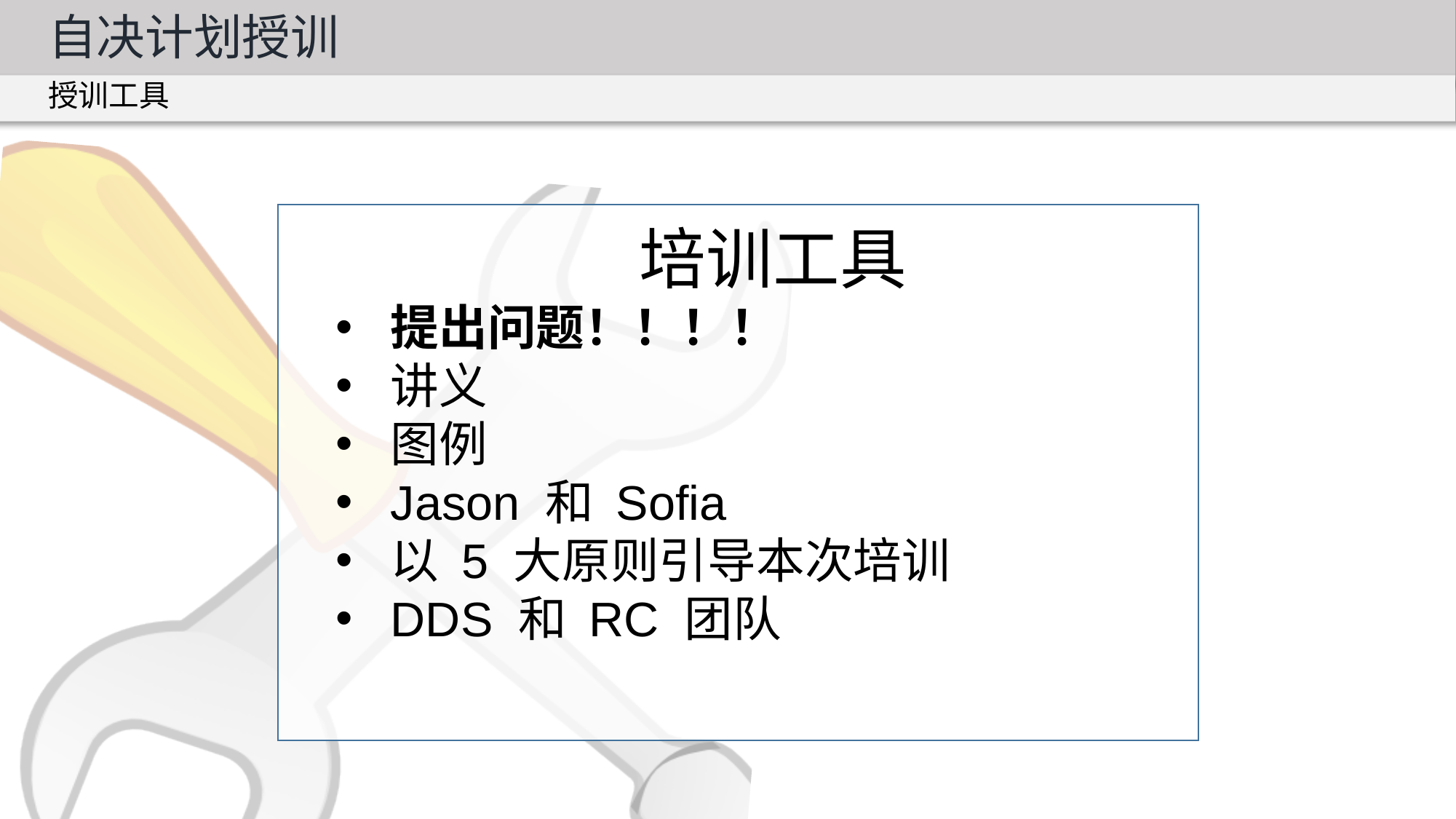

自决计划授训
授训工具

培训工具
提出问题！！！！
讲义
图例
Jason 和 Sofia
以 5 大原则引导本次培训
DDS 和 RC 团队